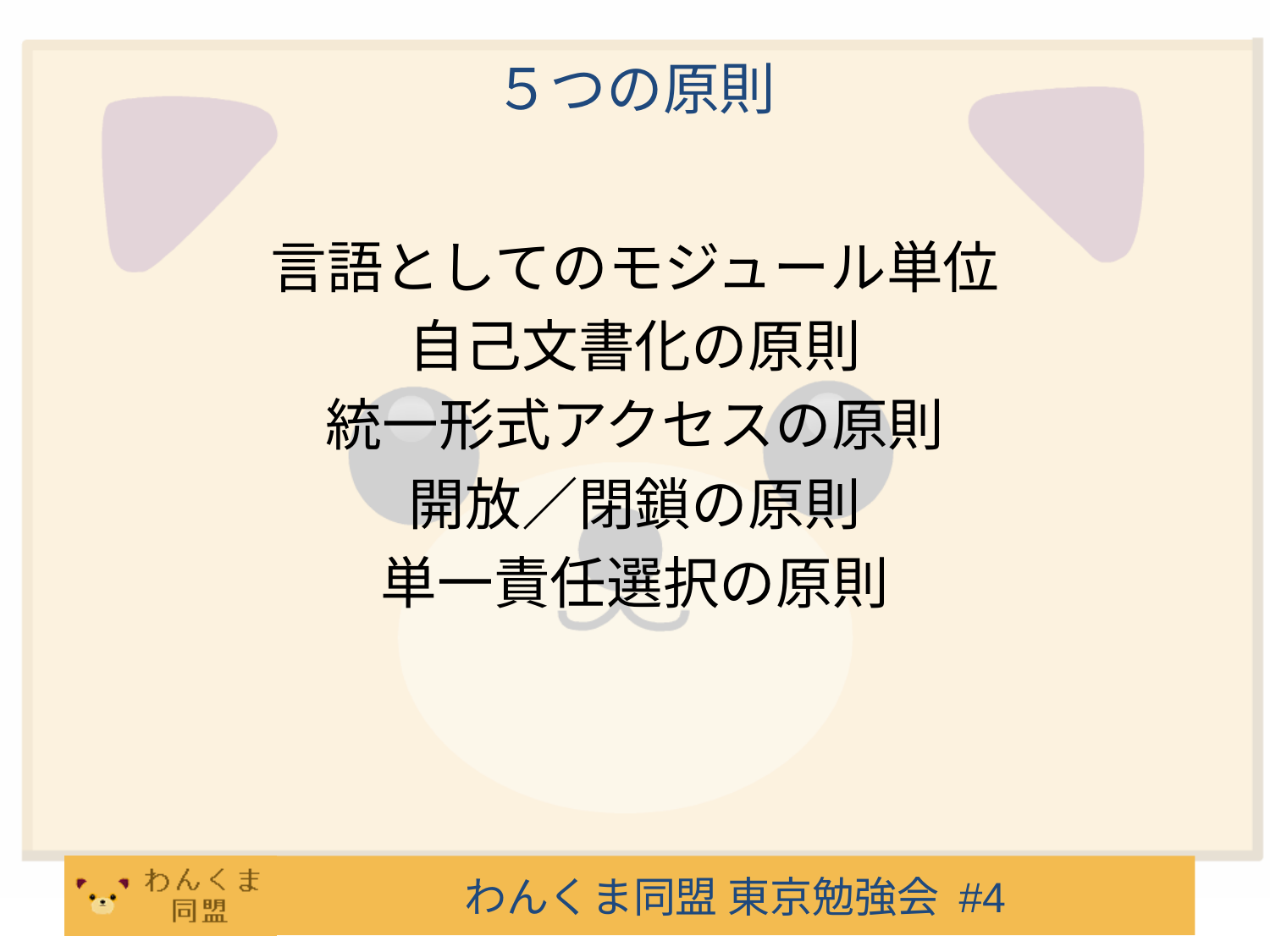

# ５つの原則

言語としてのモジュール単位
自己文書化の原則
統一形式アクセスの原則
開放／閉鎖の原則
単一責任選択の原則